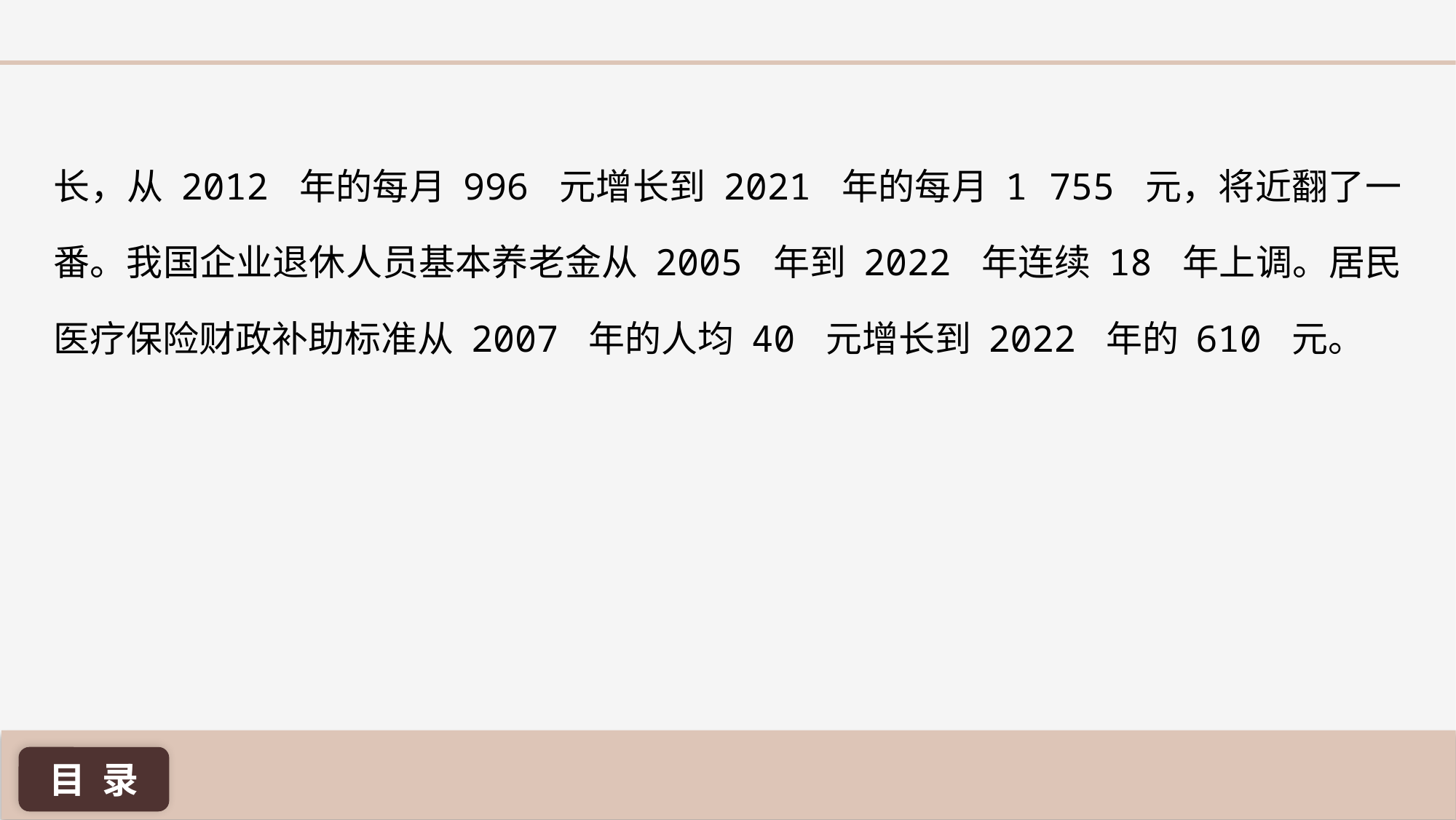

长，从 2012 年的每月 996 元增长到 2021 年的每月 1 755 元，将近翻了一番。我国企业退休人员基本养老金从 2005 年到 2022 年连续 18 年上调。居民医疗保险财政补助标准从 2007 年的人均 40 元增长到 2022 年的 610 元。